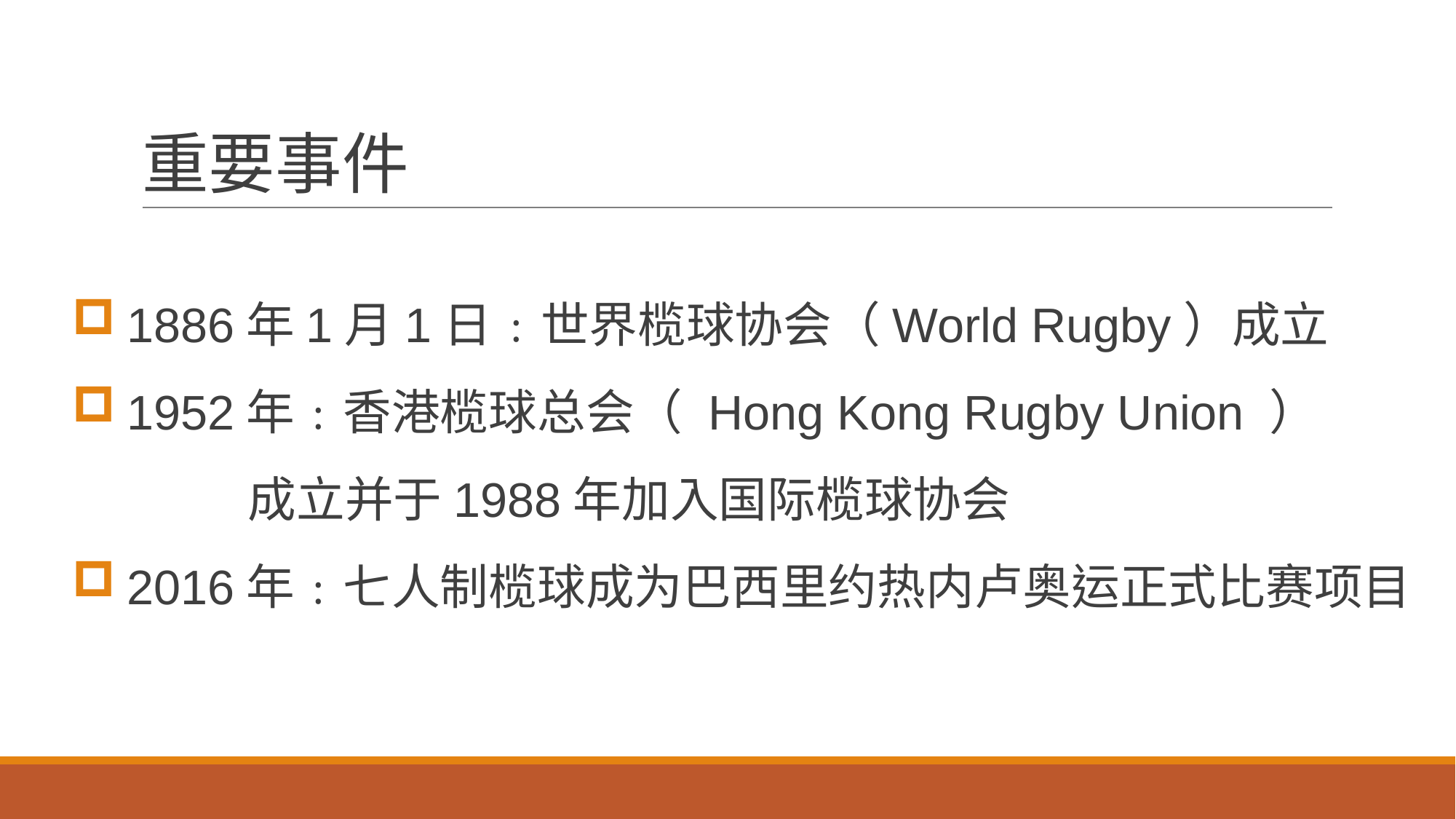

# 重要事件
1886年1月1日﹕世界榄球协会（World Rugby）成立
1952年﹕香港榄球总会（ Hong Kong Rugby Union ）		           成立并于1988年加入国际榄球协会
2016年﹕七人制榄球成为巴西里约热内卢奥运正式比赛项目